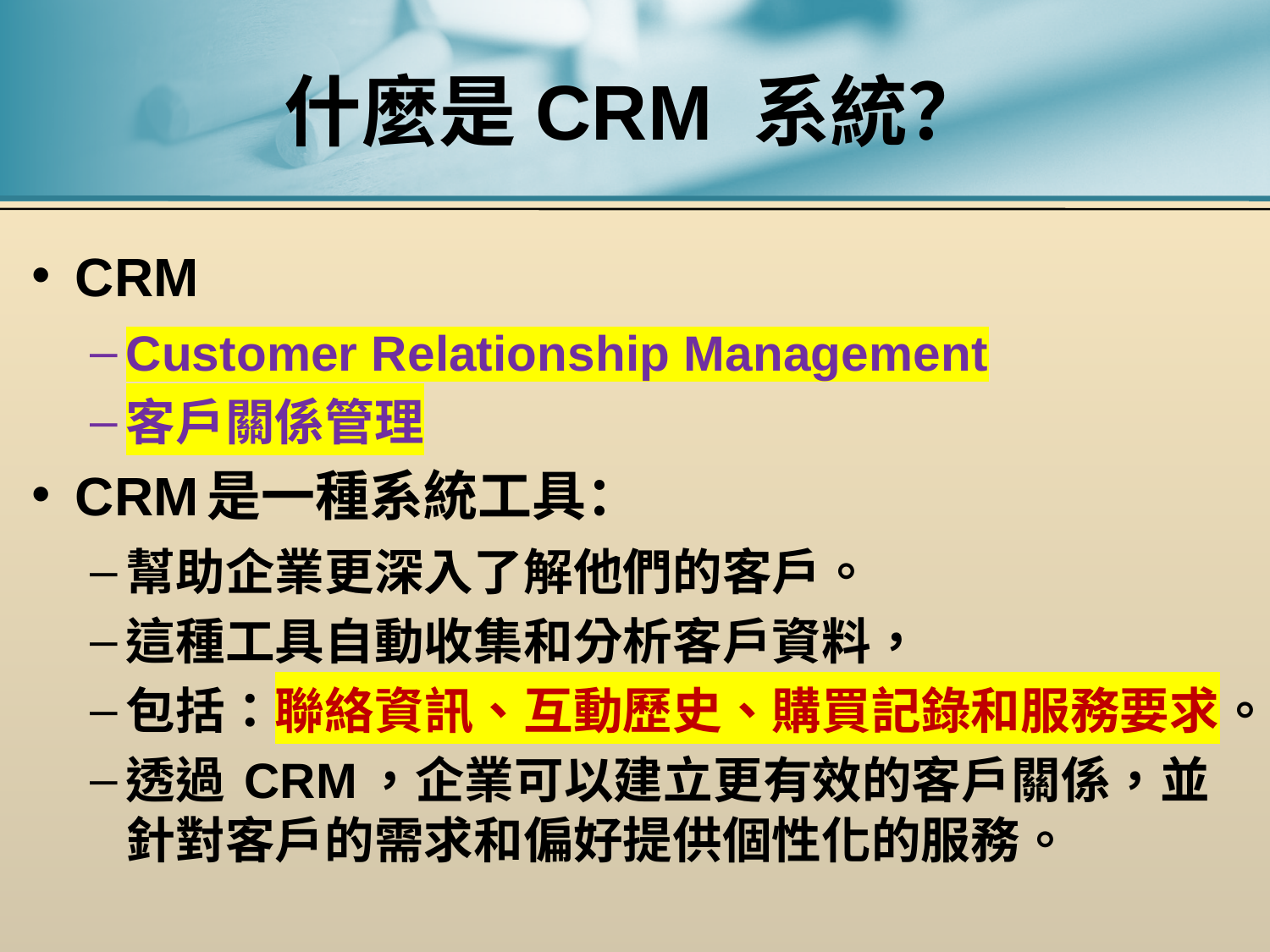

# 什麼是CRM 系統？
CRM
Customer Relationship Management
客戶關係管理
CRM是一種系統工具：
幫助企業更深入了解他們的客戶。
這種工具自動收集和分析客戶資料，
包括：聯絡資訊、互動歷史、購買記錄和服務要求。
透過 CRM，企業可以建立更有效的客戶關係，並針對客戶的需求和偏好提供個性化的服務。